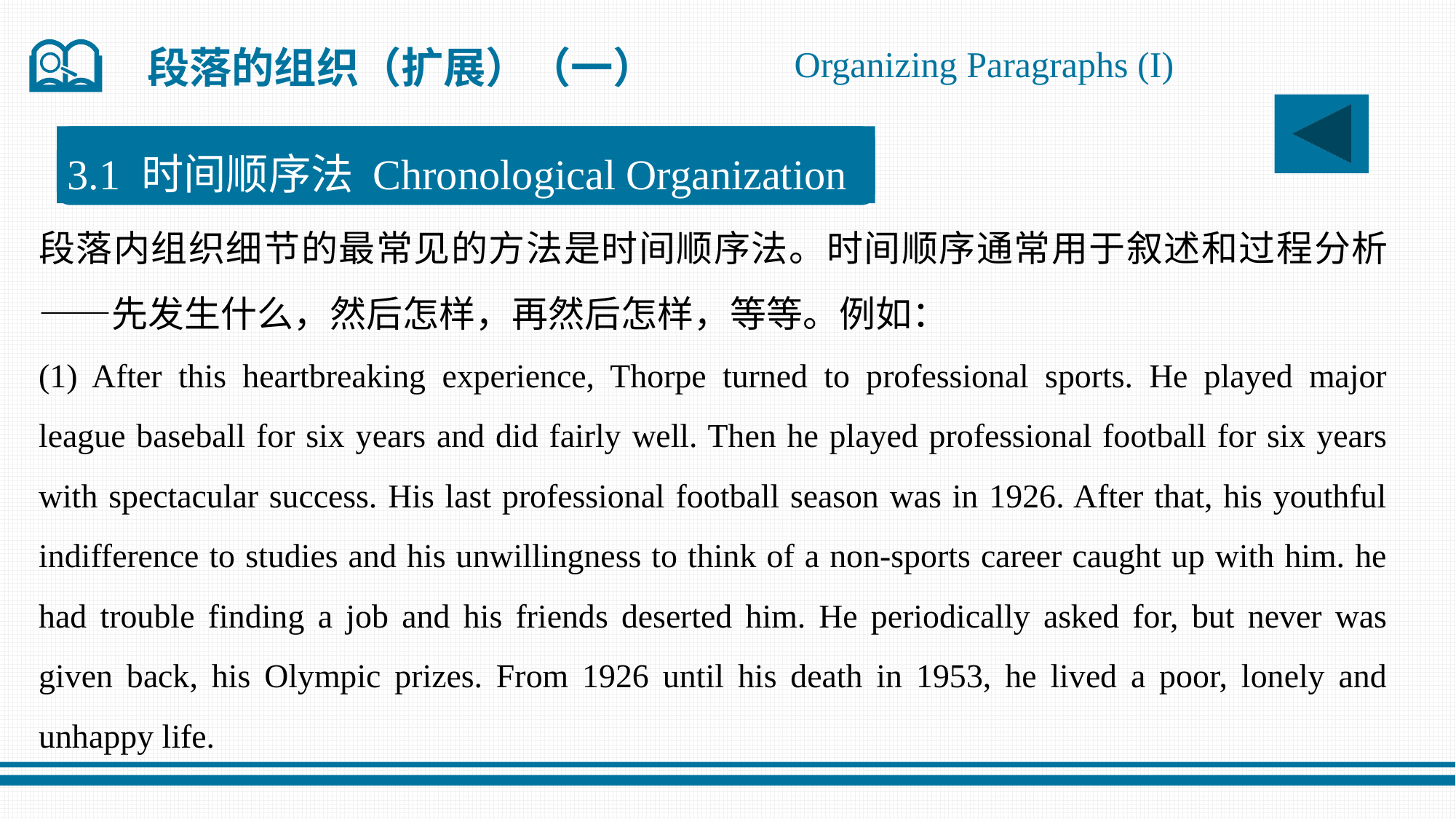

Organizing Paragraphs (I)
段落的组织（扩展）（一）

3.1 时间顺序法 Chronological Organization
段落内组织细节的最常见的方法是时间顺序法。时间顺序通常用于叙述和过程分析——先发生什么，然后怎样，再然后怎样，等等。例如：
(1) After this heartbreaking experience, Thorpe turned to professional sports. He played major league baseball for six years and did fairly well. Then he played professional football for six years with spectacular success. His last professional football season was in 1926. After that, his youthful indifference to studies and his unwillingness to think of a non-sports career caught up with him. he had trouble finding a job and his friends deserted him. He periodically asked for, but never was given back, his Olympic prizes. From 1926 until his death in 1953, he lived a poor, lonely and unhappy life.